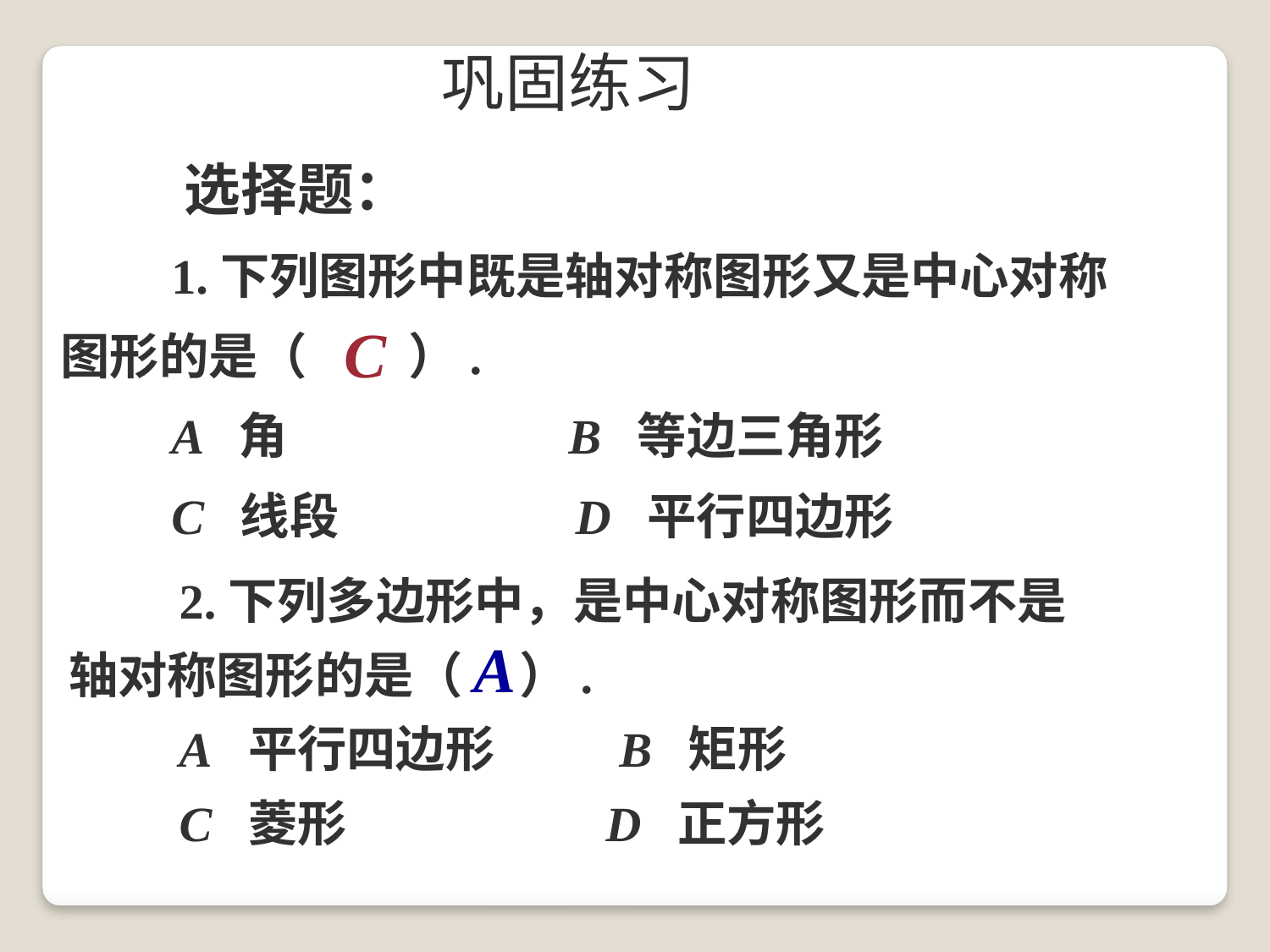

巩固练习
选择题：
         1.下列图形中既是轴对称图形又是中心对称图形的是（         ）.
         A  角                        B  等边三角形
         C  线段                    D  平行四边形
C
         2.下列多边形中，是中心对称图形而不是轴对称图形的是（     ）.
         A  平行四边形          B  矩形
         C  菱形                      D  正方形
A